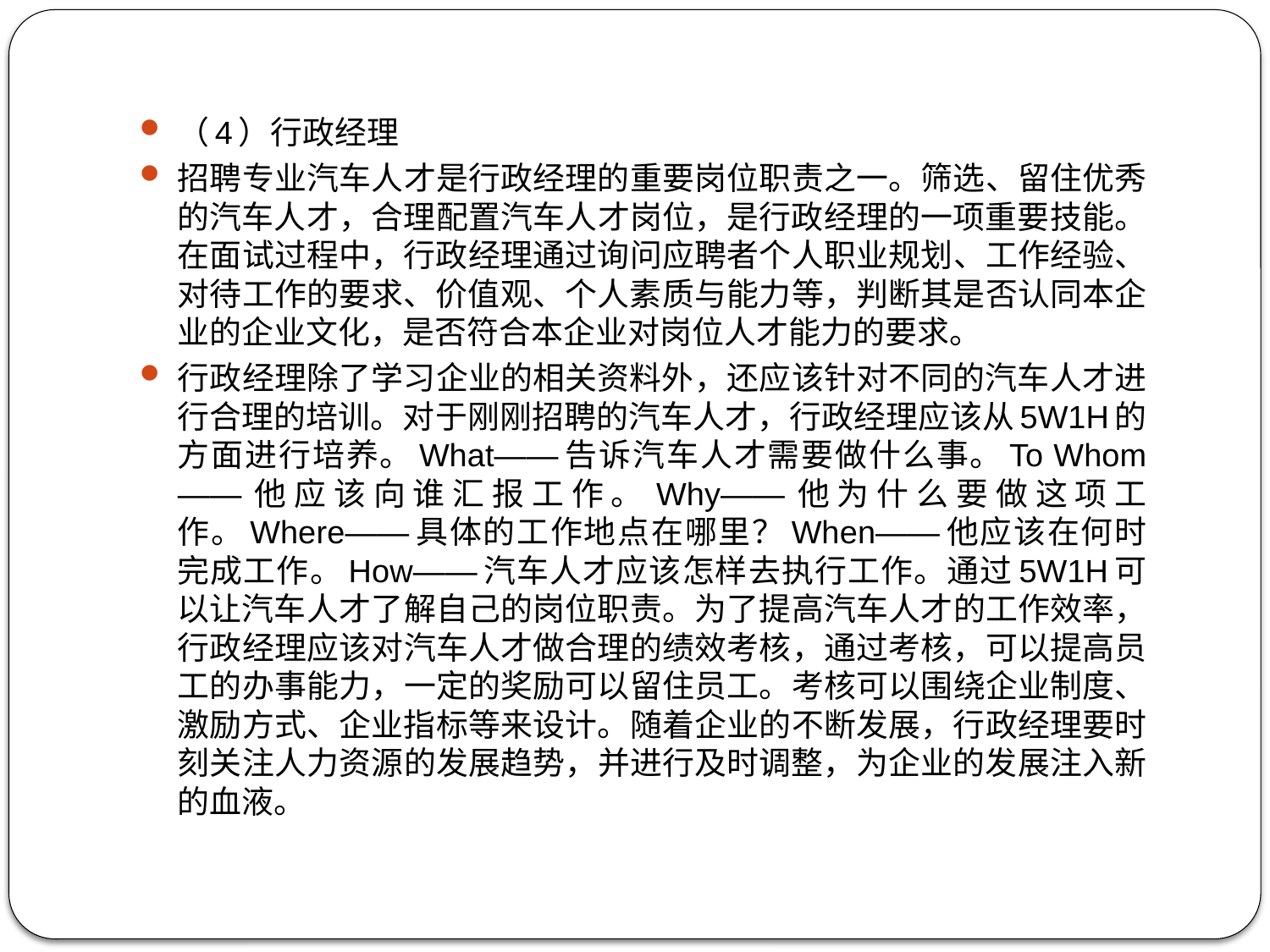

（4）行政经理
招聘专业汽车人才是行政经理的重要岗位职责之一。筛选、留住优秀的汽车人才，合理配置汽车人才岗位，是行政经理的一项重要技能。在面试过程中，行政经理通过询问应聘者个人职业规划、工作经验、对待工作的要求、价值观、个人素质与能力等，判断其是否认同本企业的企业文化，是否符合本企业对岗位人才能力的要求。
行政经理除了学习企业的相关资料外，还应该针对不同的汽车人才进行合理的培训。对于刚刚招聘的汽车人才，行政经理应该从5W1H的方面进行培养。What——告诉汽车人才需要做什么事。To Whom——他应该向谁汇报工作。Why——他为什么要做这项工作。Where——具体的工作地点在哪里？When——他应该在何时完成工作。How——汽车人才应该怎样去执行工作。通过5W1H可以让汽车人才了解自己的岗位职责。为了提高汽车人才的工作效率，行政经理应该对汽车人才做合理的绩效考核，通过考核，可以提高员工的办事能力，一定的奖励可以留住员工。考核可以围绕企业制度、激励方式、企业指标等来设计。随着企业的不断发展，行政经理要时刻关注人力资源的发展趋势，并进行及时调整，为企业的发展注入新的血液。